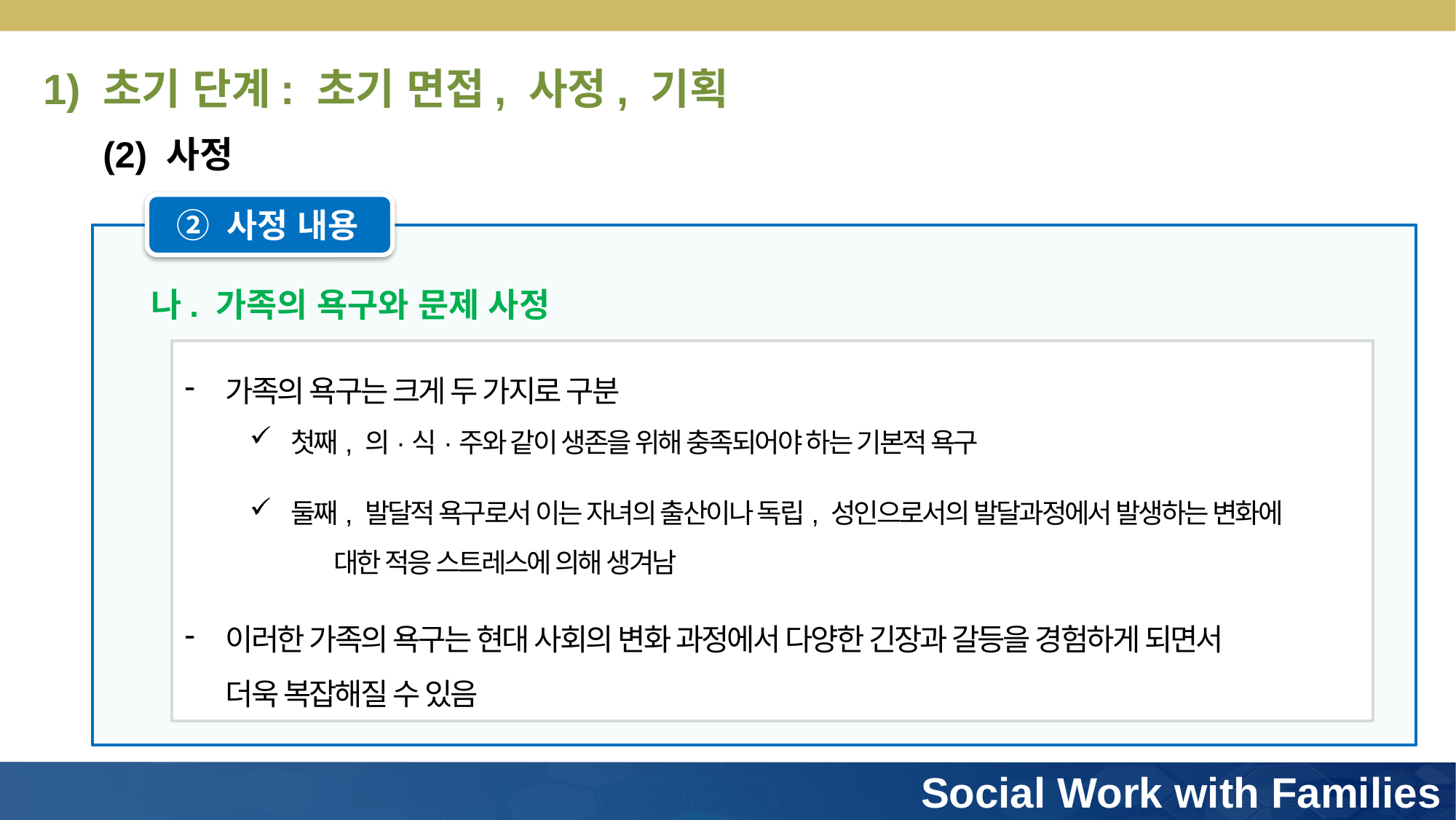

1) 초기 단계: 초기 면접, 사정, 기획
(2) 사정

② 사정 내용

나. 가족의 욕구와 문제 사정

가족의 욕구는 크게 두 가지로 구분
첫째, 의·식·주와 같이 생존을 위해 충족되어야 하는 기본적 욕구

둘째, 발달적 욕구로서 이는 자녀의 출산이나 독립, 성인으로서의 발달과정에서 발생하는 변화에
              대한 적응 스트레스에 의해 생겨남

이러한 가족의 욕구는 현대 사회의 변화 과정에서 다양한 긴장과 갈등을 경험하게 되면서
     더욱 복잡해질 수 있음